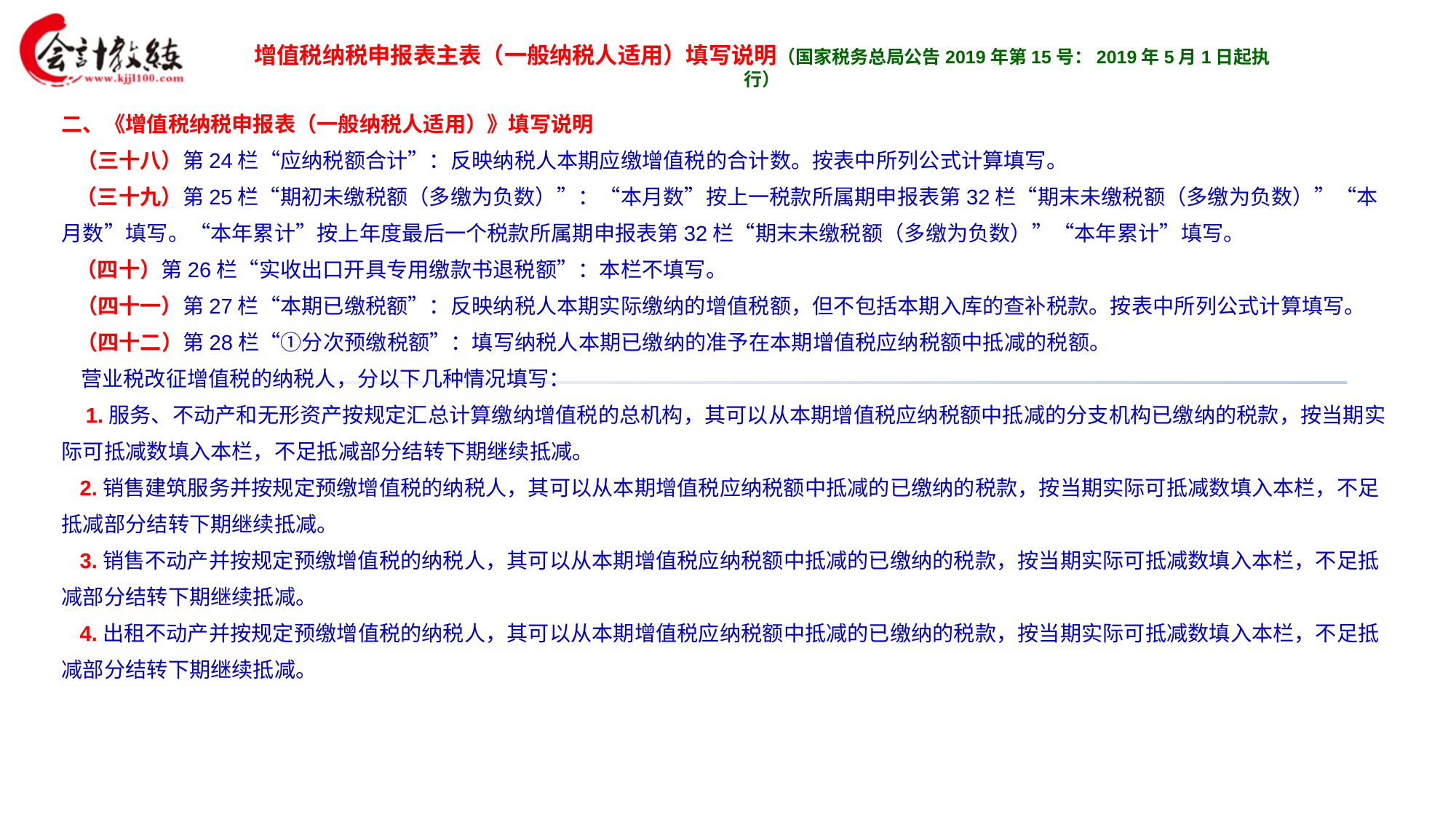

增值税纳税申报表主表（一般纳税人适用）填写说明（国家税务总局公告2019年第15号：2019年5月1日起执行）
二、《增值税纳税申报表（一般纳税人适用）》填写说明
  （三十八）第24栏“应纳税额合计”：反映纳税人本期应缴增值税的合计数。按表中所列公式计算填写。
  （三十九）第25栏“期初未缴税额（多缴为负数）”：“本月数”按上一税款所属期申报表第32栏“期末未缴税额（多缴为负数）”“本月数”填写。“本年累计”按上年度最后一个税款所属期申报表第32栏“期末未缴税额（多缴为负数）”“本年累计”填写。
  （四十）第26栏“实收出口开具专用缴款书退税额”：本栏不填写。
  （四十一）第27栏“本期已缴税额”：反映纳税人本期实际缴纳的增值税额，但不包括本期入库的查补税款。按表中所列公式计算填写。
  （四十二）第28栏“①分次预缴税额”：填写纳税人本期已缴纳的准予在本期增值税应纳税额中抵减的税额。
   营业税改征增值税的纳税人，分以下几种情况填写：
    1.服务、不动产和无形资产按规定汇总计算缴纳增值税的总机构，其可以从本期增值税应纳税额中抵减的分支机构已缴纳的税款，按当期实际可抵减数填入本栏，不足抵减部分结转下期继续抵减。
   2.销售建筑服务并按规定预缴增值税的纳税人，其可以从本期增值税应纳税额中抵减的已缴纳的税款，按当期实际可抵减数填入本栏，不足抵减部分结转下期继续抵减。
   3.销售不动产并按规定预缴增值税的纳税人，其可以从本期增值税应纳税额中抵减的已缴纳的税款，按当期实际可抵减数填入本栏，不足抵减部分结转下期继续抵减。
   4.出租不动产并按规定预缴增值税的纳税人，其可以从本期增值税应纳税额中抵减的已缴纳的税款，按当期实际可抵减数填入本栏，不足抵减部分结转下期继续抵减。